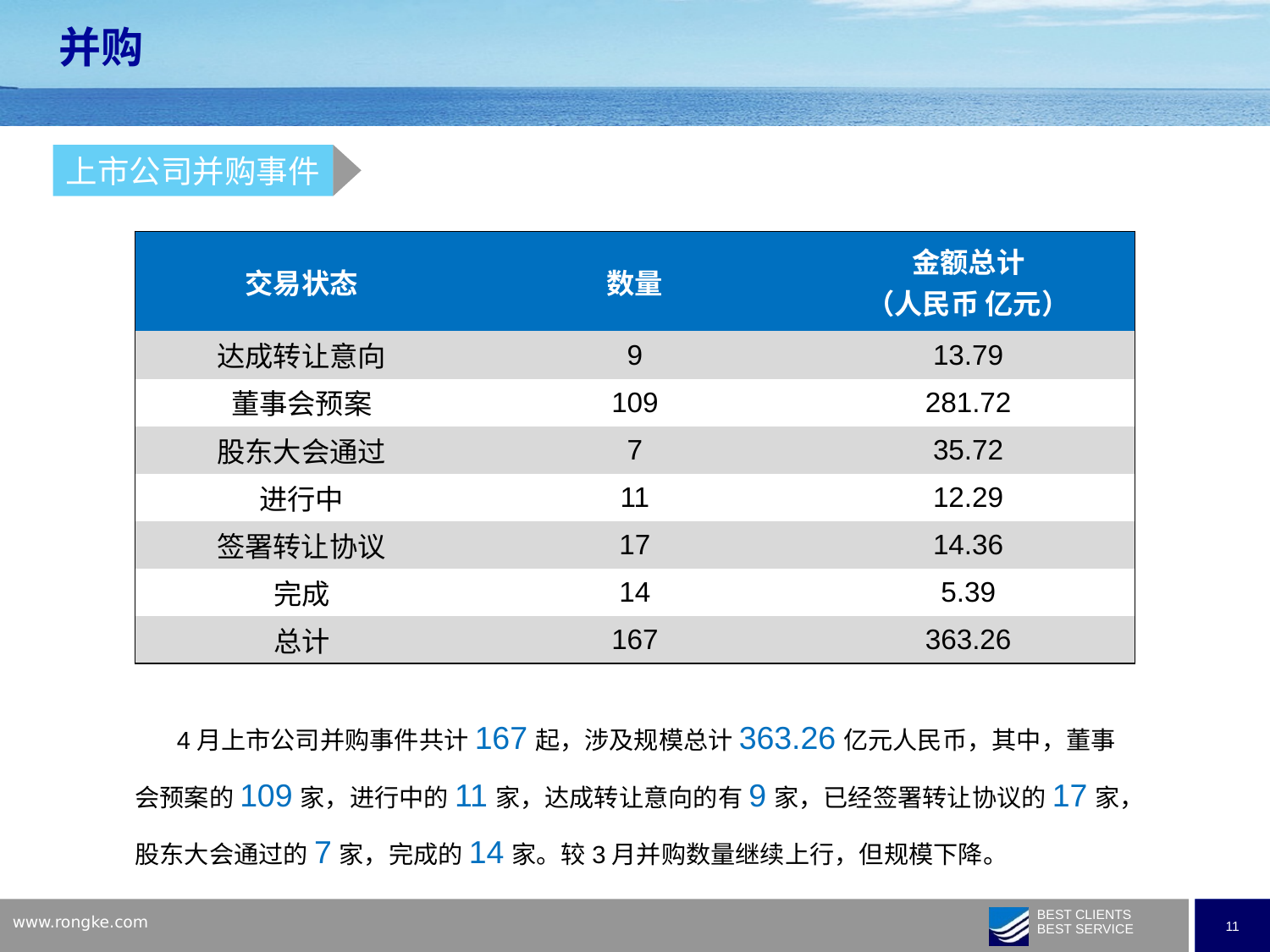

并购
上市公司并购事件

| 交易状态 | 数量 | 金额总计 （人民币 亿元） |
| --- | --- | --- |
| 达成转让意向 | 9 | 13.79 |
| 董事会预案 | 109 | 281.72 |
| 股东大会通过 | 7 | 35.72 |
| 进行中 | 11 | 12.29 |
| 签署转让协议 | 17 | 14.36 |
| 完成 | 14 | 5.39 |
| 总计 | 167 | 363.26 |
      4月上市公司并购事件共计167起，涉及规模总计363.26亿元人民币，其中，董事会预案的109家，进行中的11家，达成转让意向的有9家，已经签署转让协议的17家，股东大会通过的7家，完成的14家。较3月并购数量继续上行，但规模下降。